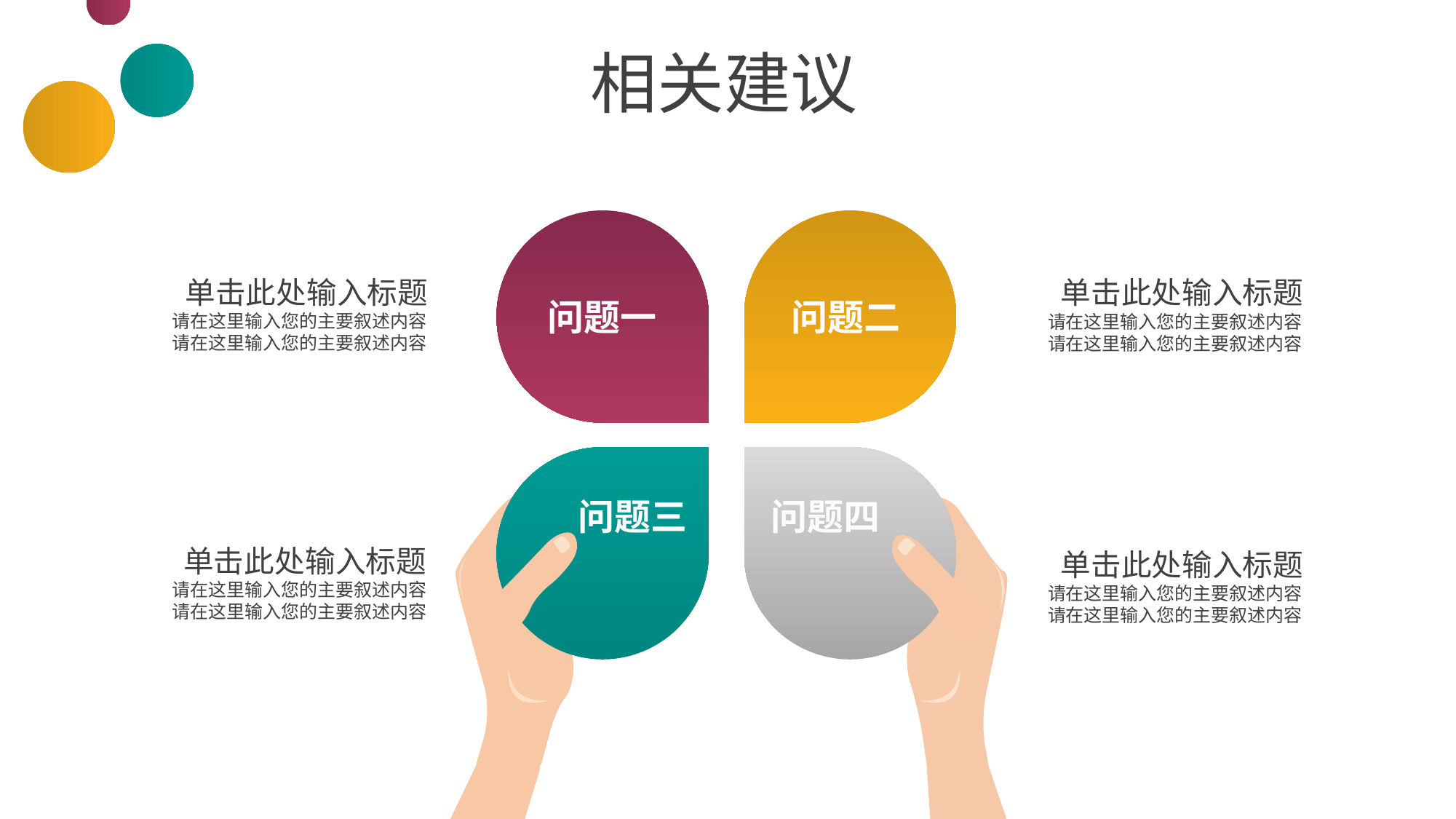

相关建议

问题一

问题二
 单击此处输入标题
请在这里输入您的主要叙述内容
请在这里输入您的主要叙述内容

 单击此处输入标题
请在这里输入您的主要叙述内容
请在这里输入您的主要叙述内容

问题三

问题四

 单击此处输入标题
请在这里输入您的主要叙述内容
请在这里输入您的主要叙述内容

 单击此处输入标题
请在这里输入您的主要叙述内容
请在这里输入您的主要叙述内容